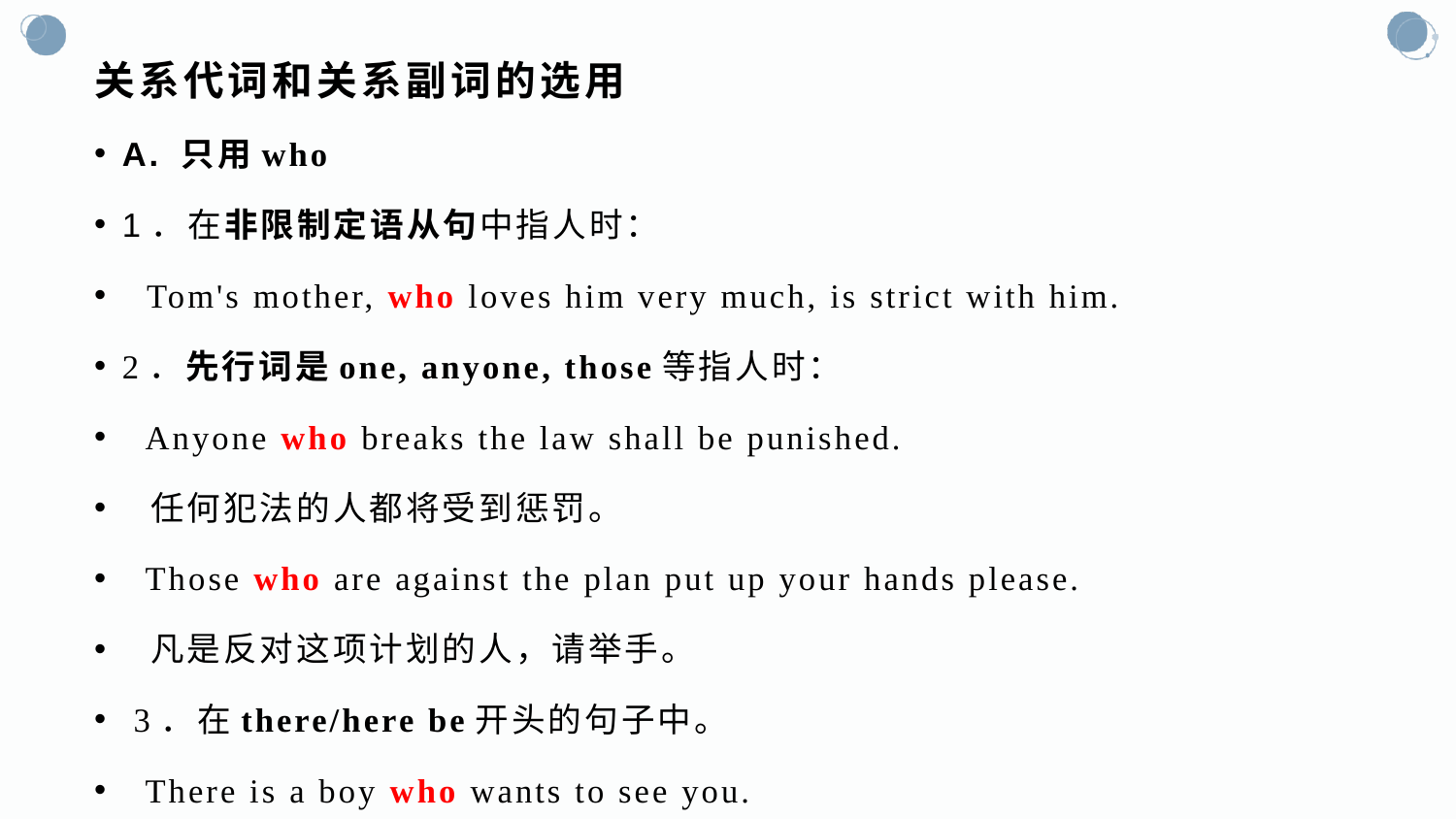

# 关系代词和关系副词的选用
A. 只用who
1．在非限制定语从句中指人时：
  Tom's mother, who loves him very much, is strict with him.
2．先行词是one, anyone, those等指人时：
  Anyone who breaks the law shall be punished.
  任何犯法的人都将受到惩罚。
  Those who are against the plan put up your hands please.
  凡是反对这项计划的人，请举手。
 3．在there/here be开头的句子中。
  There is a boy who wants to see you.